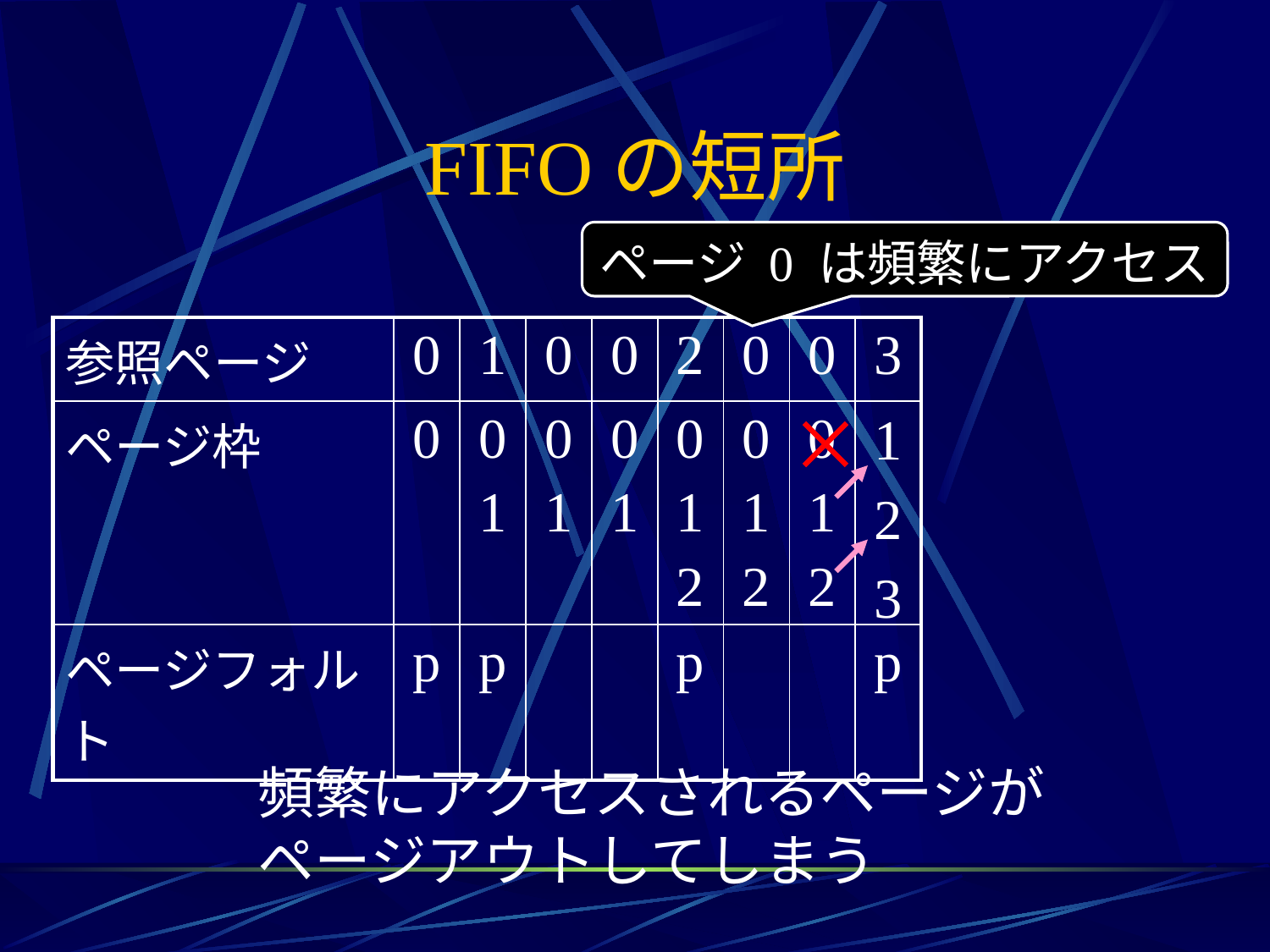

# FIFOの短所
ページ 0 は頻繁にアクセス
| 参照ページ | 0 | 1 | 0 | 0 | 2 | 0 | 0 | 3 |
| --- | --- | --- | --- | --- | --- | --- | --- | --- |
| ページ枠 | 0 | 0 1 | 0 1 | 0 1 | 0 1 2 | 0 1 2 | 0 1 2 |  |
| ページフォルト | p | p |  |  | p |  |  | p |
1
2
3

頻繁にアクセスされるページが
ページアウトしてしまう